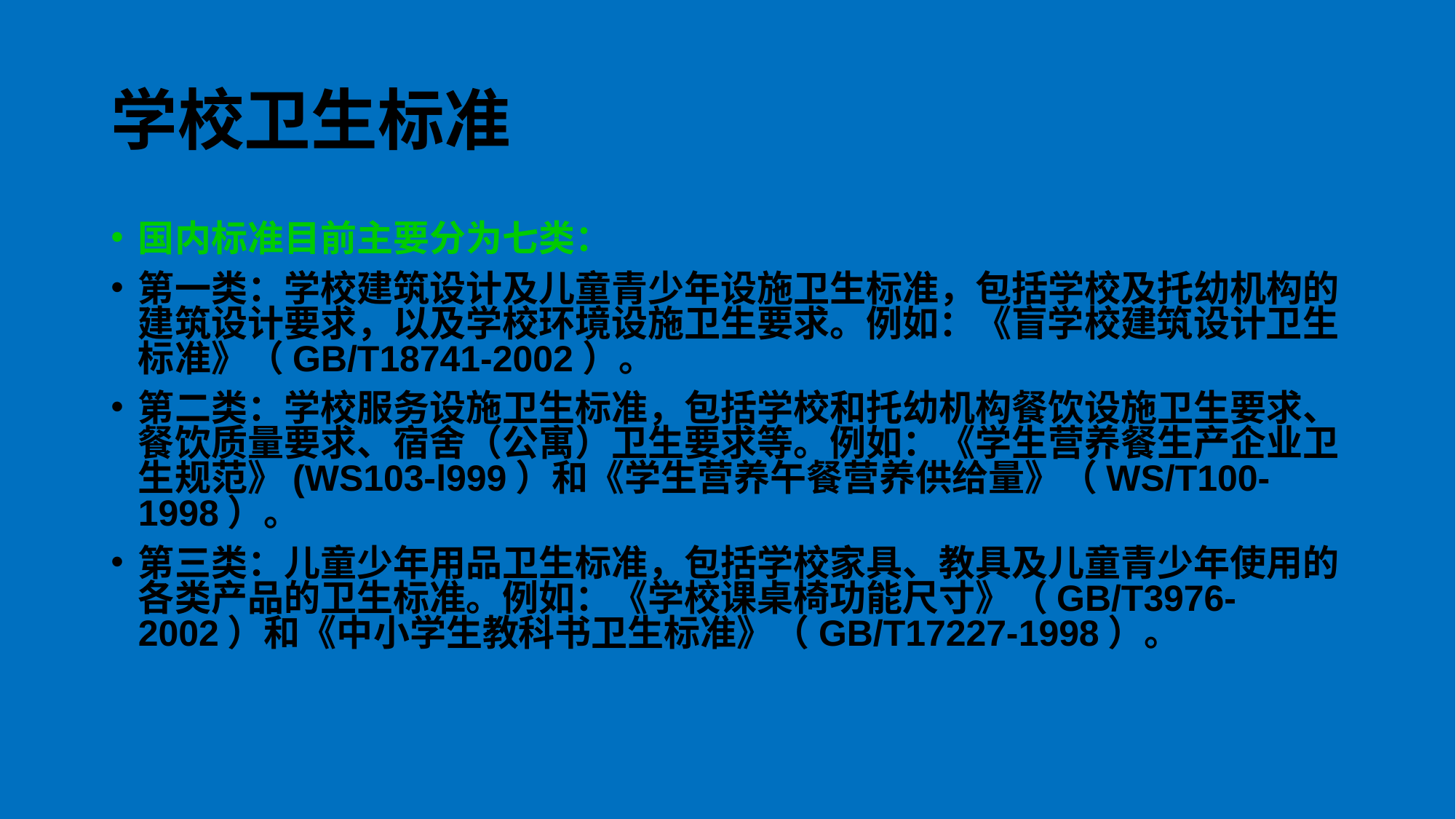

# 学校卫生标准
国内标准目前主要分为七类：
第一类：学校建筑设计及儿童青少年设施卫生标准，包括学校及托幼机构的建筑设计要求，以及学校环境设施卫生要求。例如：《盲学校建筑设计卫生标准》（GB/T18741-2002）。
第二类：学校服务设施卫生标准，包括学校和托幼机构餐饮设施卫生要求、餐饮质量要求、宿舍（公寓）卫生要求等。例如：《学生营养餐生产企业卫生规范》(WS103-l999）和《学生营养午餐营养供给量》（WS/T100-1998）。
第三类：儿童少年用品卫生标准，包括学校家具、教具及儿童青少年使用的各类产品的卫生标准。例如：《学校课桌椅功能尺寸》（GB/T3976-2002）和《中小学生教科书卫生标准》（GB/T17227-1998）。